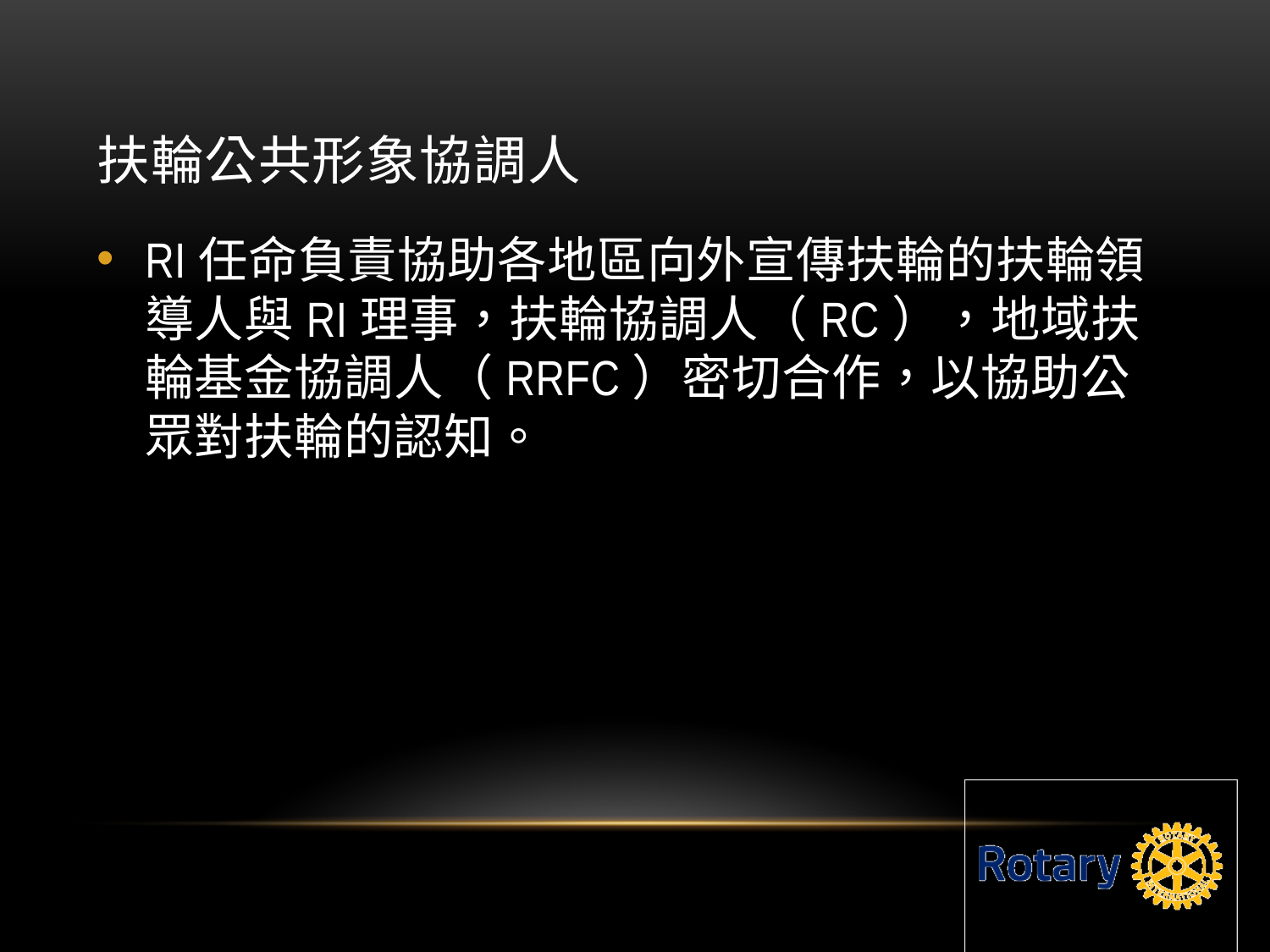

# 扶輪公共形象協調人
RI任命負責協助各地區向外宣傳扶輪的扶輪領導人與RI理事，扶輪協調人（RC），地域扶輪基金協調人（RRFC）密切合作，以協助公眾對扶輪的認知。